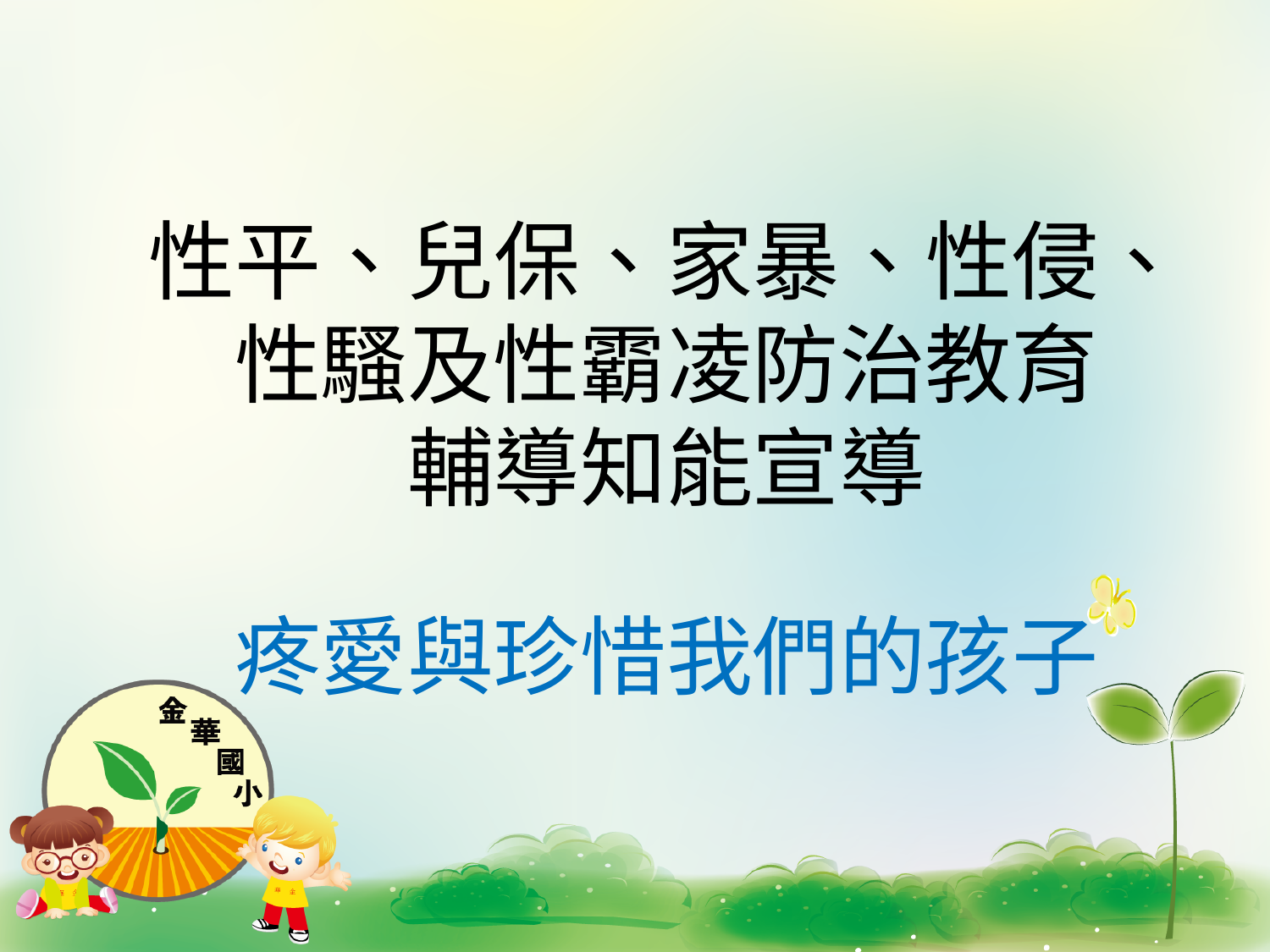

# 性平、兒保、家暴、性侵、性騷及性霸凌防治教育 輔導知能宣導 疼愛與珍惜我們的孩子